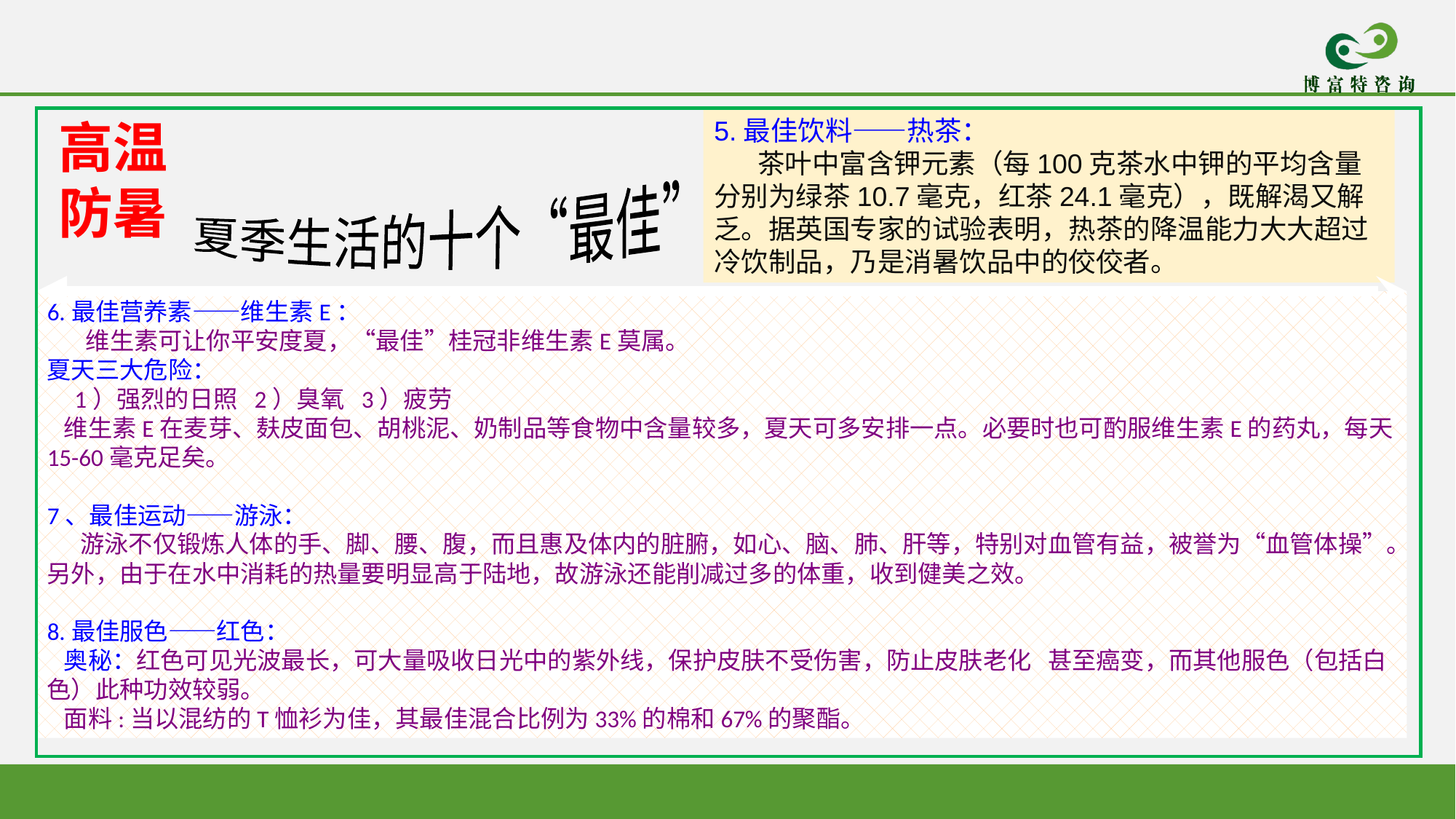

高温防暑
5.最佳饮料——热茶：
      茶叶中富含钾元素（每100克茶水中钾的平均含量分别为绿茶10.7毫克，红茶24.1毫克），既解渴又解乏。据英国专家的试验表明，热茶的降温能力大大超过冷饮制品，乃是消暑饮品中的佼佼者。
夏季生活的十个“最佳”
6.最佳营养素——维生素E：
      维生素可让你平安度夏，“最佳”桂冠非维生素E莫属。
夏天三大危险：
     1）强烈的日照  2）臭氧  3）疲劳
  维生素E在麦芽、麸皮面包、胡桃泥、奶制品等食物中含量较多，夏天可多安排一点。必要时也可酌服维生素E的药丸，每天15-60毫克足矣。

7、最佳运动——游泳：
     游泳不仅锻炼人体的手、脚、腰、腹，而且惠及体内的脏腑，如心、脑、肺、肝等，特别对血管有益，被誉为“血管体操”。另外，由于在水中消耗的热量要明显高于陆地，故游泳还能削减过多的体重，收到健美之效。

8.最佳服色——红色：
  奥秘：红色可见光波最长，可大量吸收日光中的紫外线，保护皮肤不受伤害，防止皮肤老化   甚至癌变，而其他服色（包括白色）此种功效较弱。
  面料:当以混纺的T恤衫为佳，其最佳混合比例为33%的棉和67%的聚酯。